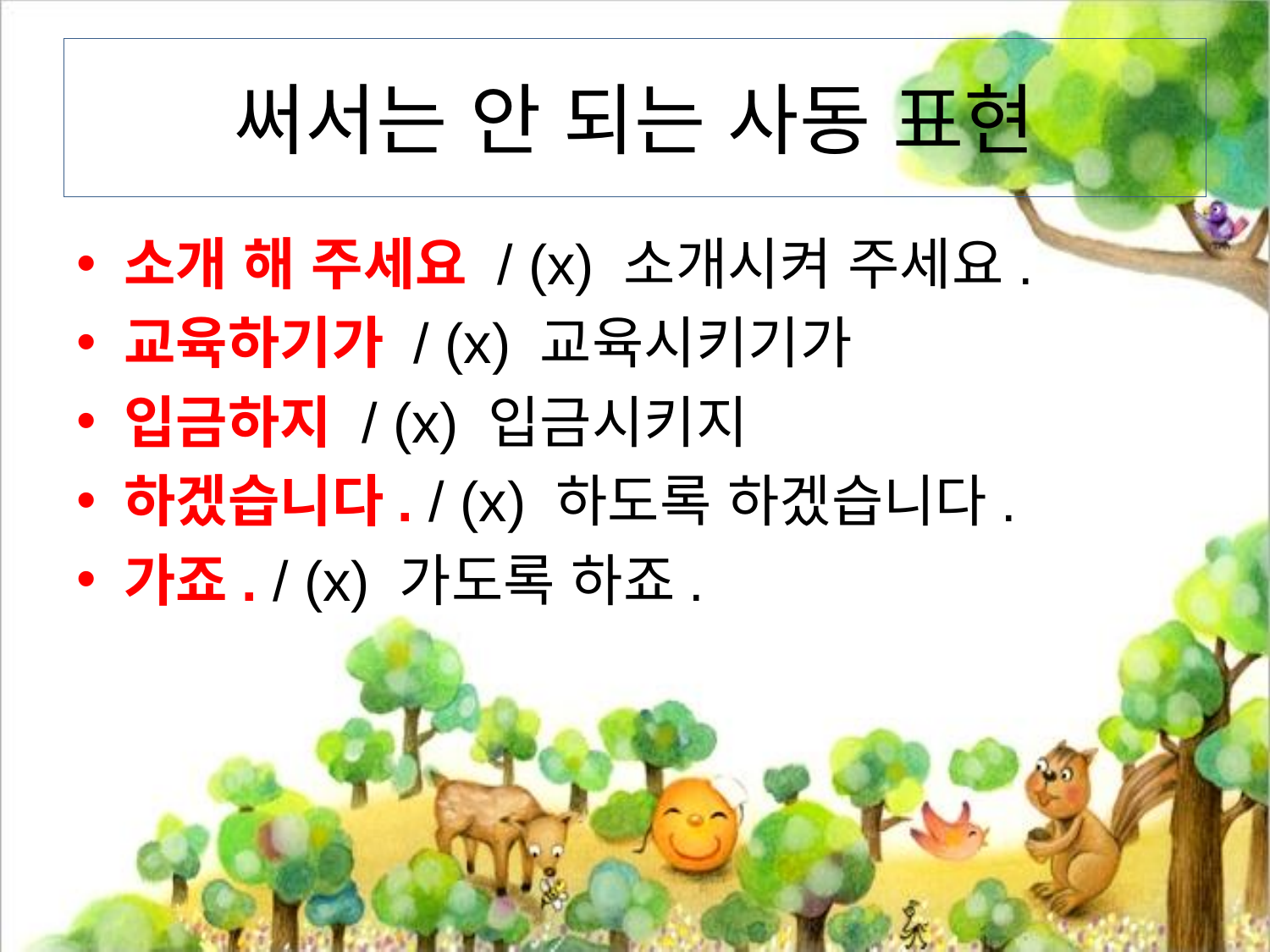

# 써서는 안 되는 사동 표현
소개 해 주세요 / (x) 소개시켜 주세요.
교육하기가 / (x) 교육시키기가
입금하지 / (x) 입금시키지
하겠습니다. / (x) 하도록 하겠습니다.
가죠. / (x) 가도록 하죠.